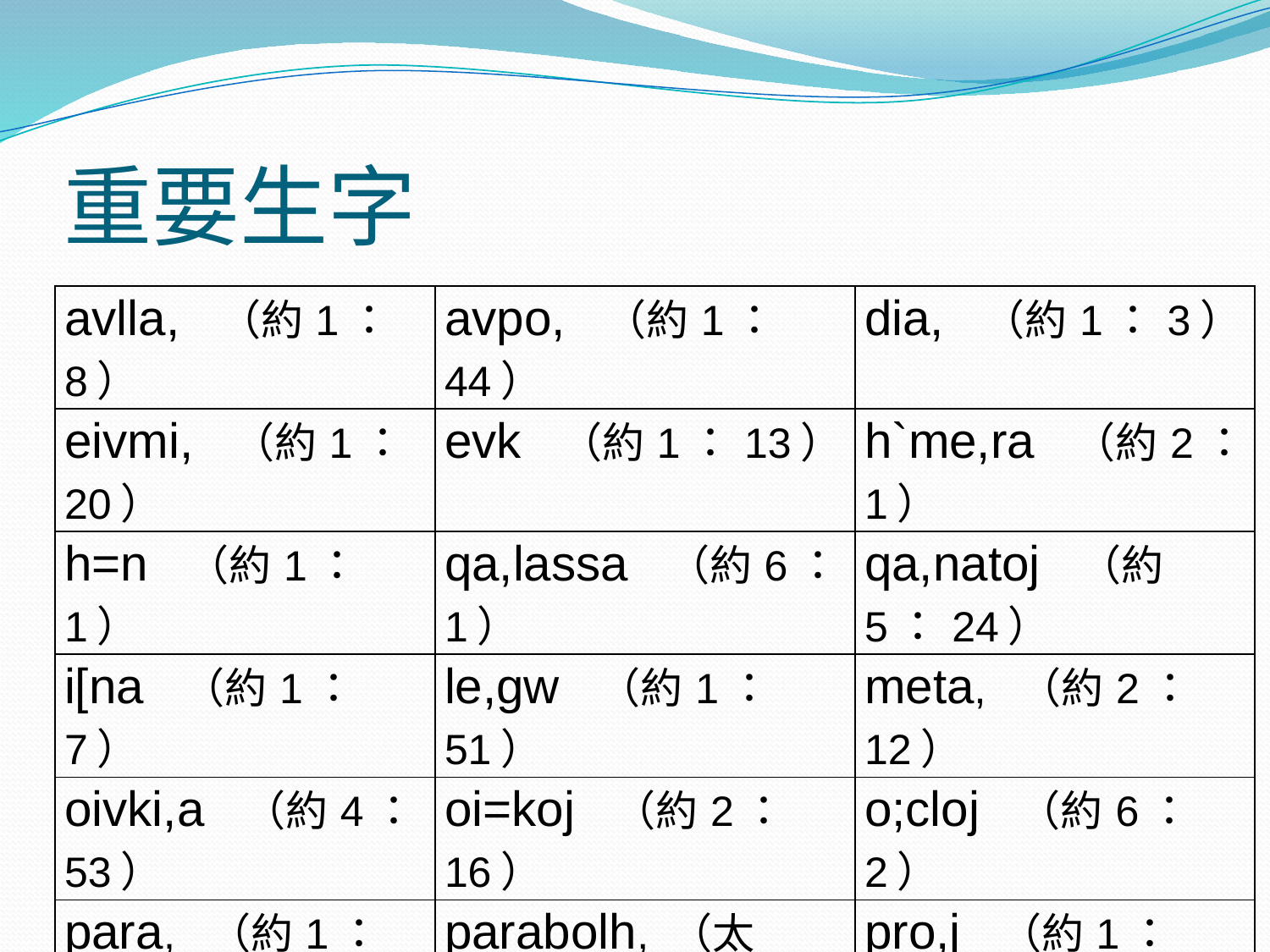

# 重要生字
| avlla, （約1：8） | avpo, （約1：44） | dia, （約1：3） |
| --- | --- | --- |
| eivmi, （約1：20） | evk （約1：13） | h`me,ra （約2：1） |
| h=n （約1：1） | qa,lassa （約6：1） | qa,natoj （約5：24） |
| i[na （約1：7） | le,gw （約1：51） | meta, （約2：12） |
| oivki,a （約4：53） | oi=koj （約2：16） | o;cloj （約6：2） |
| para, （約1：6） | parabolh, （太13：3） | pro,j （約1：1） |
| u`po, （約1：48） |  |  |